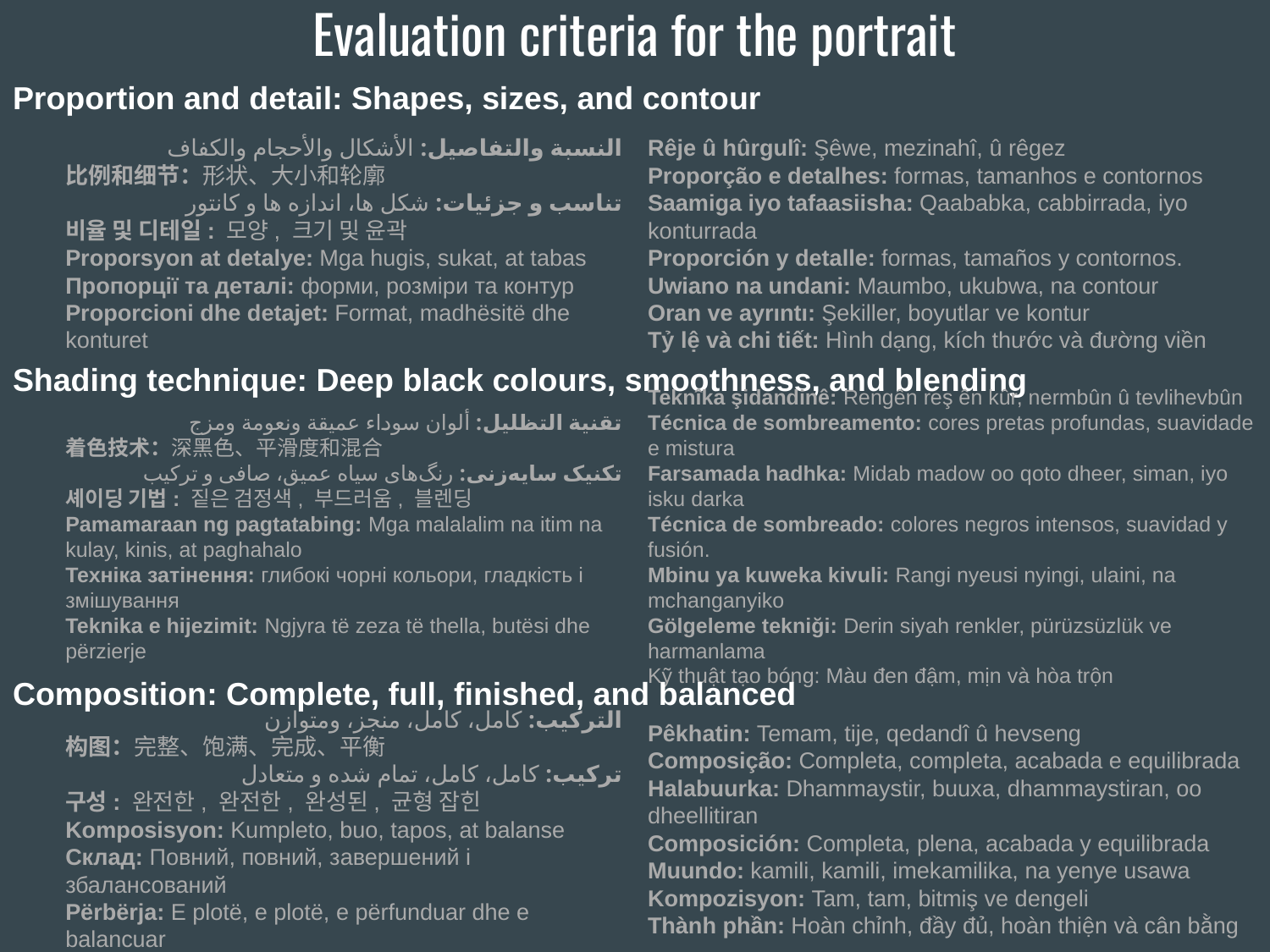

Evaluation criteria for the portrait
Proportion and detail: Shapes, sizes, and contour
النسبة والتفاصيل: الأشكال والأحجام والكفاف
比例和细节：形状、大小和轮廓
تناسب و جزئیات: شکل ها، اندازه ها و کانتور
비율 및 디테일: 모양, 크기 및 윤곽
Proporsyon at detalye: Mga hugis, sukat, at tabas
Пропорції та деталі: форми, розміри та контур
Proporcioni dhe detajet: Format, madhësitë dhe konturet
Rêje û hûrgulî: Şêwe, mezinahî, û rêgez
Proporção e detalhes: formas, tamanhos e contornos
Saamiga iyo tafaasiisha: Qaababka, cabbirrada, iyo konturrada
Proporción y detalle: formas, tamaños y contornos.
Uwiano na undani: Maumbo, ukubwa, na contour
Oran ve ayrıntı: Şekiller, boyutlar ve kontur
Tỷ lệ và chi tiết: Hình dạng, kích thước và đường viền
Shading technique: Deep black colours, smoothness, and blending
تقنية التظليل: ألوان سوداء عميقة ونعومة ومزج
着色技术：深黑色、平滑度和混合
تکنیک سایه‌زنی: رنگ‌های سیاه عمیق، صافی و ترکیب
셰이딩 기법: 짙은 검정색, 부드러움, 블렌딩
Pamamaraan ng pagtatabing: Mga malalalim na itim na kulay, kinis, at paghahalo
Техніка затінення: глибокі чорні кольори, гладкість і змішування
Teknika e hijezimit: Ngjyra të zeza të thella, butësi dhe përzierje
Teknîka şidandinê: Rengên reş ên kûr, nermbûn û tevlihevbûn
Técnica de sombreamento: cores pretas profundas, suavidade e mistura
Farsamada hadhka: Midab madow oo qoto dheer, siman, iyo isku darka
Técnica de sombreado: colores negros intensos, suavidad y fusión.
Mbinu ya kuweka kivuli: Rangi nyeusi nyingi, ulaini, na mchanganyiko
Gölgeleme tekniği: Derin siyah renkler, pürüzsüzlük ve harmanlama
Kỹ thuật tạo bóng: Màu đen đậm, mịn và hòa trộn
Composition: Complete, full, finished, and balanced
التركيب: كامل، كامل، منجز، ومتوازن
构图：完整、饱满、完成、平衡
ترکیب: کامل، کامل، تمام شده و متعادل
구성: 완전한, 완전한, 완성된, 균형 잡힌
Komposisyon: Kumpleto, buo, tapos, at balanse
Склад: Повний, повний, завершений і збалансований
Përbërja: E plotë, e plotë, e përfunduar dhe e balancuar
Pêkhatin: Temam, tije, qedandî û hevseng
Composição: Completa, completa, acabada e equilibrada
Halabuurka: Dhammaystir, buuxa, dhammaystiran, oo dheellitiran
Composición: Completa, plena, acabada y equilibrada
Muundo: kamili, kamili, imekamilika, na yenye usawa
Kompozisyon: Tam, tam, bitmiş ve dengeli
Thành phần: Hoàn chỉnh, đầy đủ, hoàn thiện và cân bằng